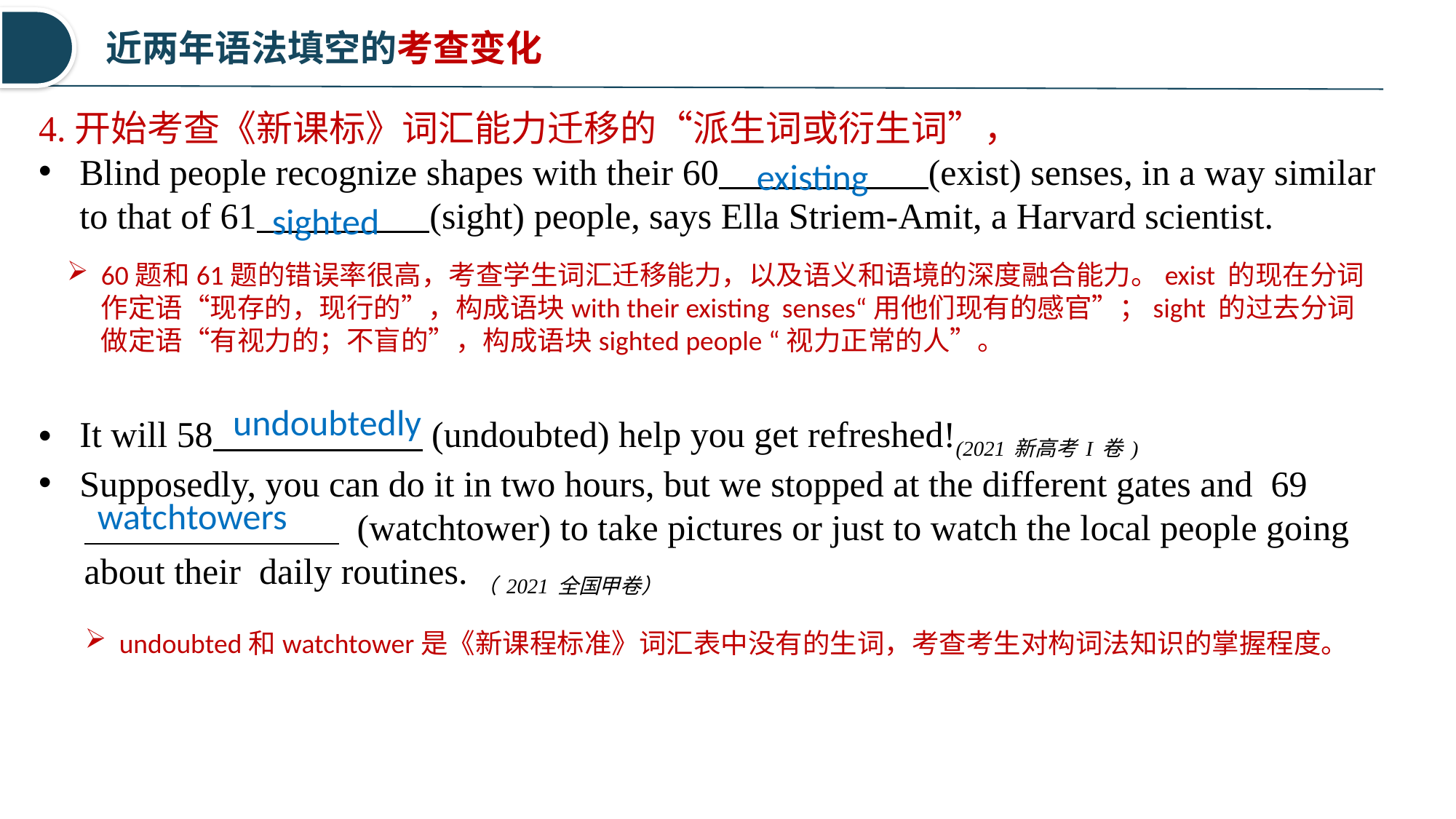

近两年语法填空的考查变化
4.开始考查《新课标》词汇能力迁移的“派生词或衍生词”，
Blind people recognize shapes with their 60                       (exist) senses, in a way similar to that of 61                   (sight) people, says Ella Striem-Amit, a Harvard scientist.

It will 58                        (undoubted) help you get refreshed!(2021新高考I卷)
Supposedly, you can do it in two hours, but we stopped at the different gates and  69
                                   (watchtower) to take pictures or just to watch the local people going
     about their  daily routines.（2021全国甲卷）
existing
sighted
60题和61题的错误率很高，考查学生词汇迁移能力，以及语义和语境的深度融合能力。exist 的现在分词作定语“现存的，现行的”，构成语块with their existing  senses“用他们现有的感官”；sight 的过去分词做定语“有视力的；不盲的”，构成语块sighted people “视力正常的人”。
undoubtedly
watchtowers
undoubted和watchtower是《新课程标准》词汇表中没有的生词，考查考生对构词法知识的掌握程度。